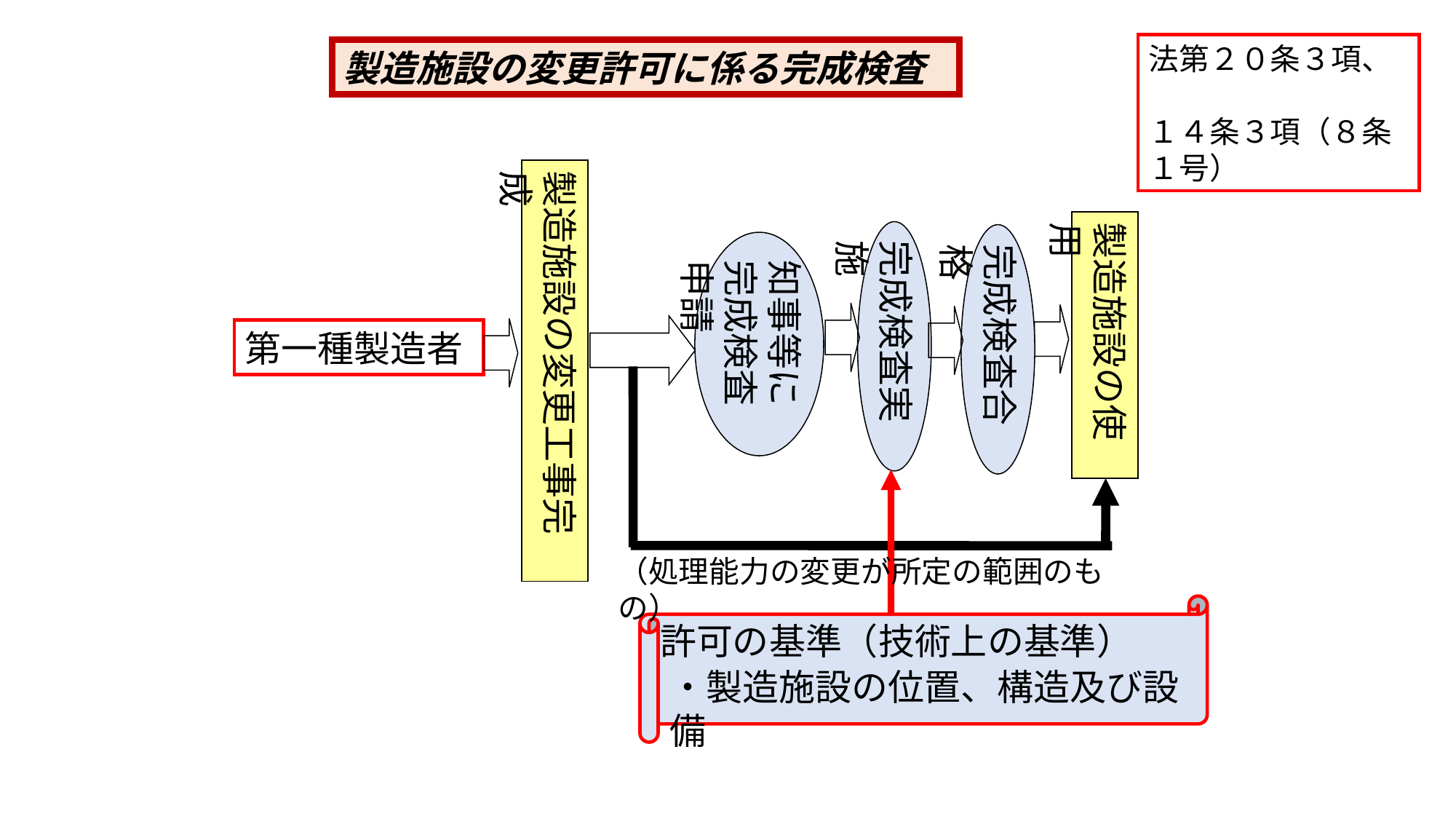

法第２０条３項、
１４条３項（８条１号）
製造施設の変更許可に係る完成検査
製造施設の変更工事完成
製造施設の使用

完成検査実施

完成検査合格
知事等に完成検査申請

第一種製造者

（処理能力の変更が所定の範囲のもの）

許可の基準（技術上の基準）
・製造施設の位置、構造及び設備